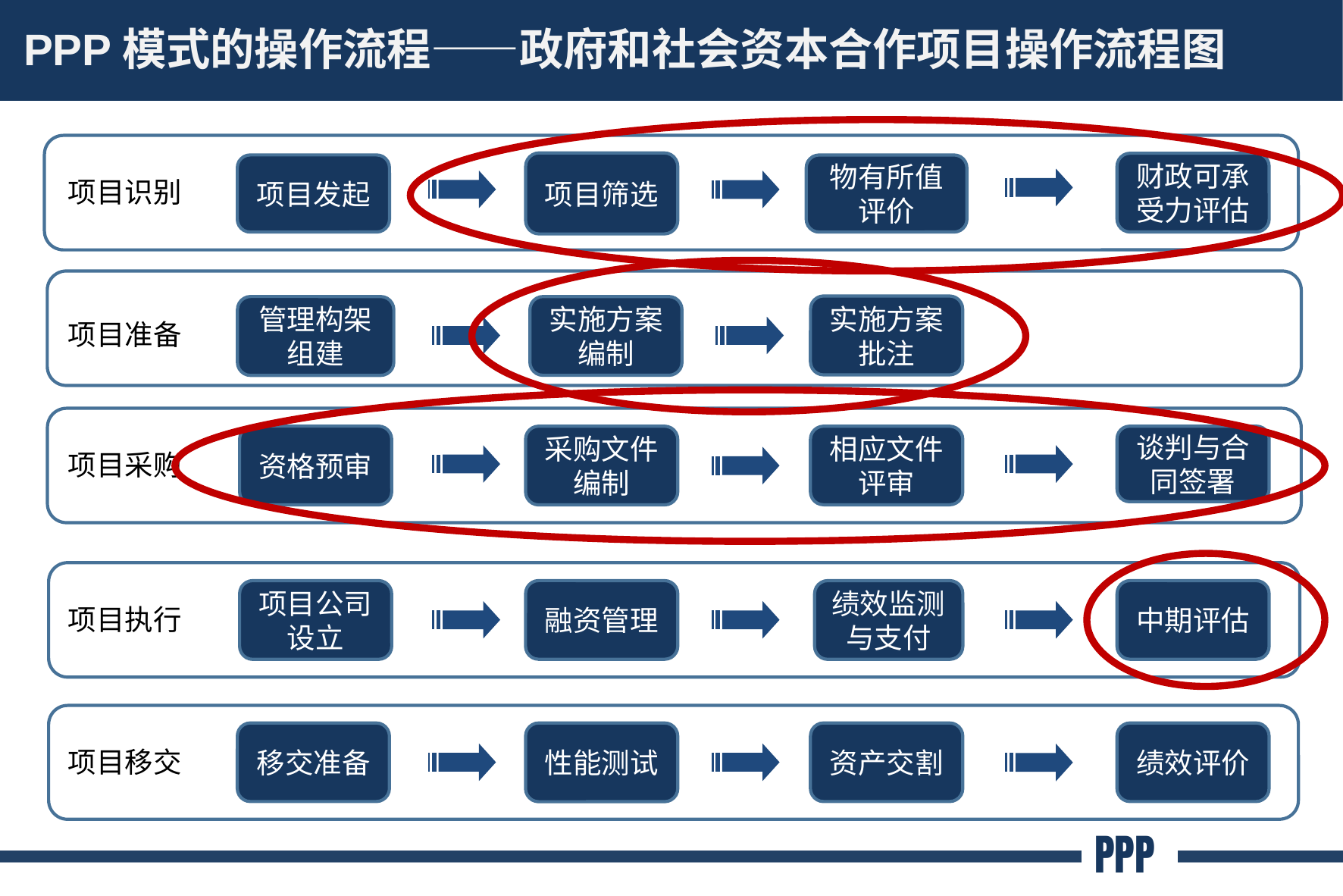

PPP模式的操作流程——政府和社会资本合作项目操作流程图

项目筛选
财政可承受力评估
项目发起
物有所值评价
项目识别

实施方案批注
管理构架组建
实施方案编制
项目准备

资格预审
采购文件编制
相应文件评审
谈判与合同签署
项目采购

项目公司设立
融资管理
绩效监测与支付
中期评估
项目执行

移交准备
性能测试
资产交割
绩效评价
项目移交

9